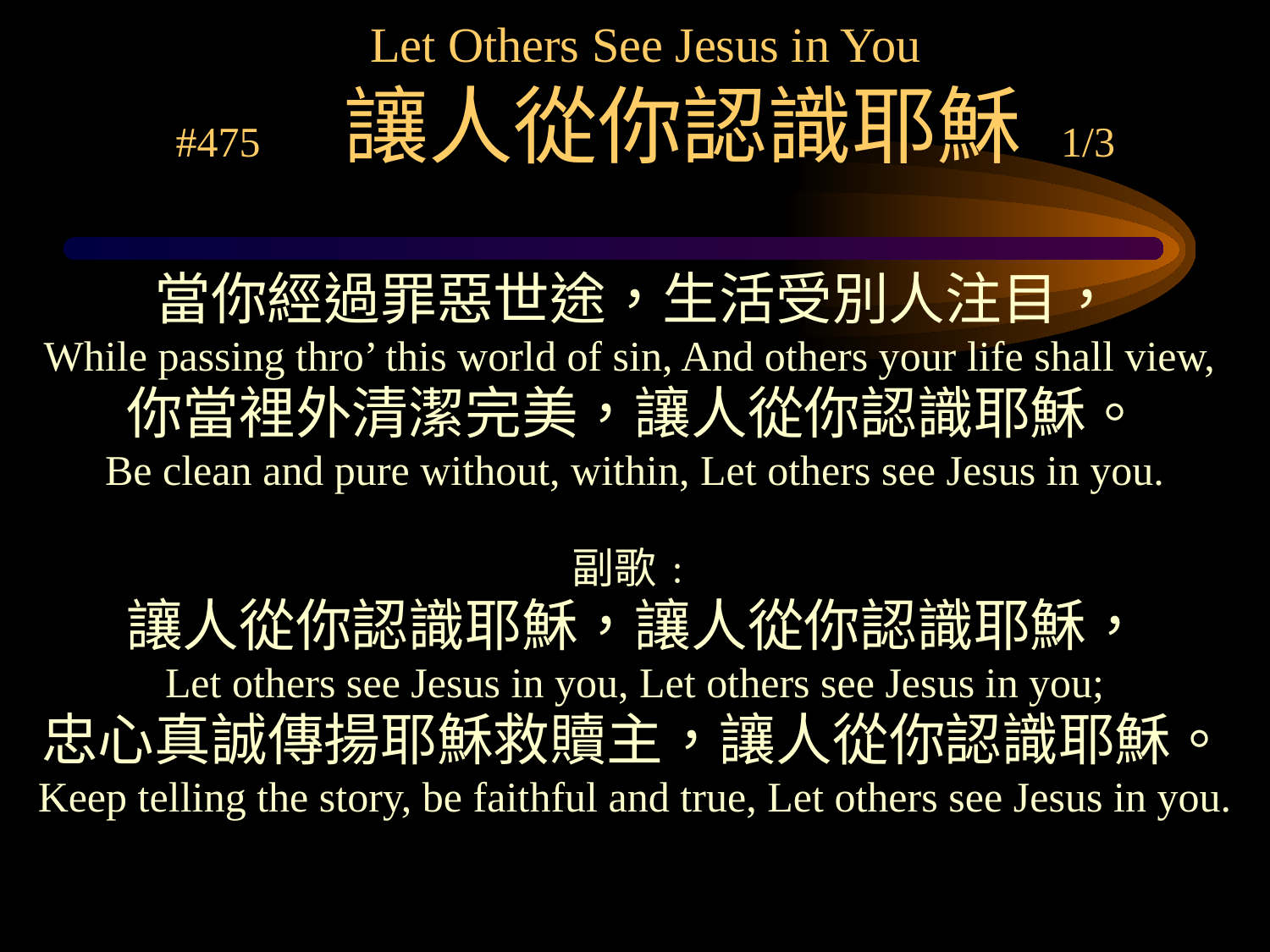

# Let Others See Jesus in You #475   讓人從你認識耶穌 1/3

當你經過罪惡世途，生活受別人注目，
While passing thro’ this world of sin, And others your life shall view,
你當裡外清潔完美，讓人從你認識耶穌。
Be clean and pure without, within, Let others see Jesus in you.

副歌﹕
讓人從你認識耶穌，讓人從你認識耶穌，
Let others see Jesus in you, Let others see Jesus in you;
忠心真誠傳揚耶穌救贖主，讓人從你認識耶穌。
Keep telling the story, be faithful and true, Let others see Jesus in you.